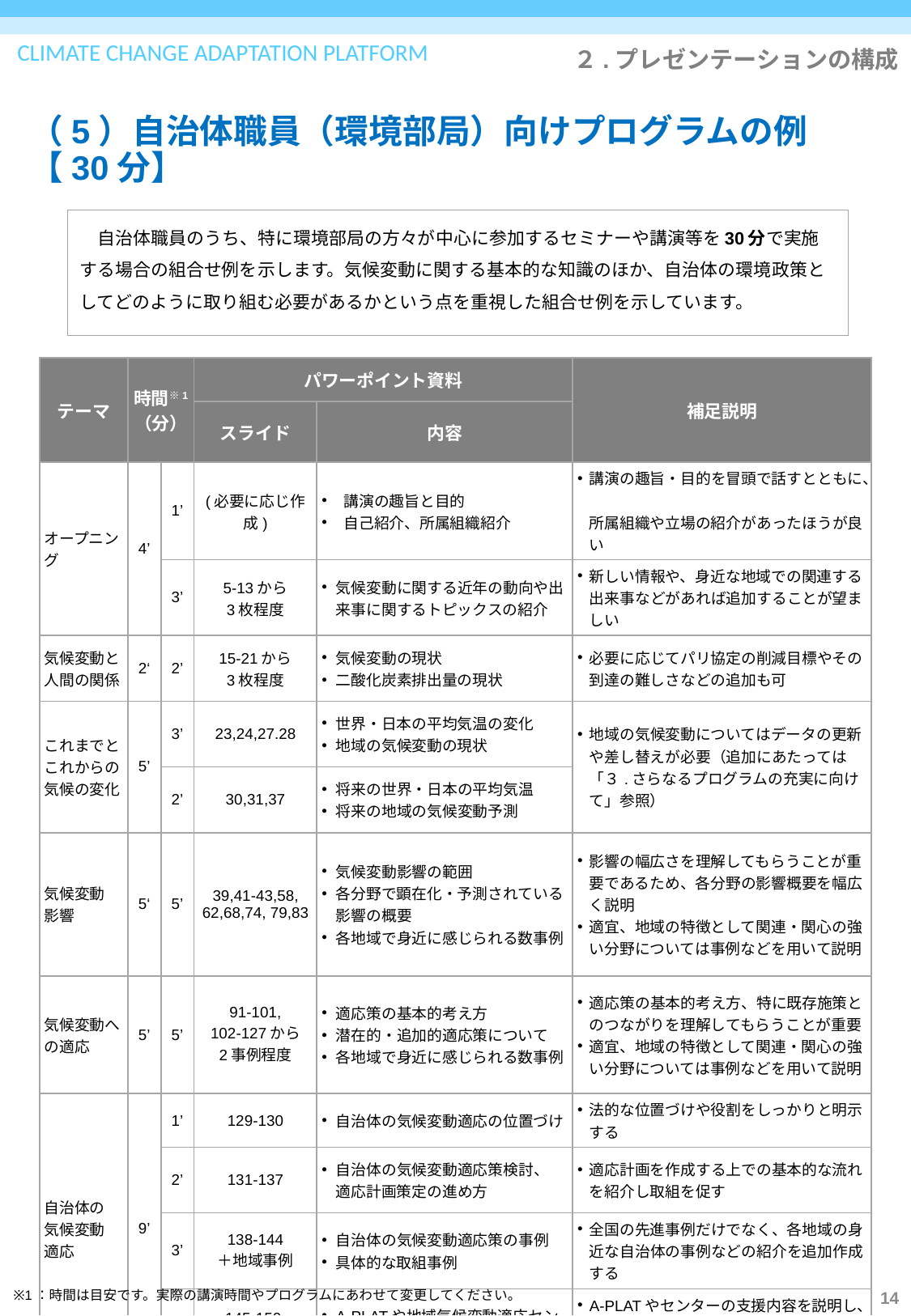

２.プレゼンテーションの構成
# （5）自治体職員（環境部局）向けプログラムの例【30分】
　自治体職員のうち、特に環境部局の方々が中心に参加するセミナーや講演等を30分で実施する場合の組合せ例を示します。気候変動に関する基本的な知識のほか、自治体の環境政策としてどのように取り組む必要があるかという点を重視した組合せ例を示しています。
| テーマ | 時間※1 （分） |  | パワーポイント資料 |  | 補足説明 |
| --- | --- | --- | --- | --- | --- |
|  |  |  | スライド | 内容 |  |
| オープニング | 4’ | 1’ | (必要に応じ作成) | 講演の趣旨と目的 自己紹介、所属組織紹介 | 講演の趣旨・目的を冒頭で話すとともに、 所属組織や立場の紹介があったほうが良い |
|  |  | 3’ | 5-13から 3枚程度 | 気候変動に関する近年の動向や出来事に関するトピックスの紹介 | 新しい情報や、身近な地域での関連する出来事などがあれば追加することが望ましい |
| 気候変動と人間の関係 | 2‘ | 2’ | 15-21から 3枚程度 | 気候変動の現状 二酸化炭素排出量の現状 | 必要に応じてパリ協定の削減目標やその到達の難しさなどの追加も可 |
| これまでと これからの 気候の変化 | 5’ | 3’ | 23,24,27.28 | 世界・日本の平均気温の変化 地域の気候変動の現状 | 地域の気候変動についてはデータの更新や差し替えが必要（追加にあたっては「３.さらなるプログラムの充実に向けて」参照） |
|  |  | 2’ | 30,31,37 | 将来の世界・日本の平均気温 将来の地域の気候変動予測 |  |
| 気候変動 影響 | 5‘ | 5’ | 39,41-43,58, 62,68,74, 79,83 | 気候変動影響の範囲 各分野で顕在化・予測されている影響の概要 各地域で身近に感じられる数事例 | 影響の幅広さを理解してもらうことが重要であるため、各分野の影響概要を幅広く説明 適宜、地域の特徴として関連・関心の強い分野については事例などを用いて説明 |
| 気候変動への適応 | 5’ | 5’ | 91-101, 102-127から 2事例程度 | 適応策の基本的考え方 潜在的・追加的適応策について 各地域で身近に感じられる数事例 | 適応策の基本的考え方、特に既存施策とのつながりを理解してもらうことが重要 適宜、地域の特徴として関連・関心の強い分野については事例などを用いて説明 |
| 自治体の 気候変動 適応 | 9’ | 1’ | 129-130 | 自治体の気候変動適応の位置づけ | 法的な位置づけや役割をしっかりと明示する |
|  |  | 2’ | 131-137 | 自治体の気候変動適応策検討、 適応計画策定の進め方 | 適応計画を作成する上での基本的な流れを紹介し取組を促す |
|  |  | 3’ | 138-144 ＋地域事例 | 自治体の気候変動適応策の事例 具体的な取組事例 | 全国の先進事例だけでなく、各地域の身近な自治体の事例などの紹介を追加作成する |
|  |  | 3’ | 145-150, 183,184,186 | A-PLATや地域気候変動適応センターの紹介 | A-PLATやセンターの支援内容を説明し、 活用や利用を促すことが重要 |
14
※1：時間は目安です。実際の講演時間やプログラムにあわせて変更してください。